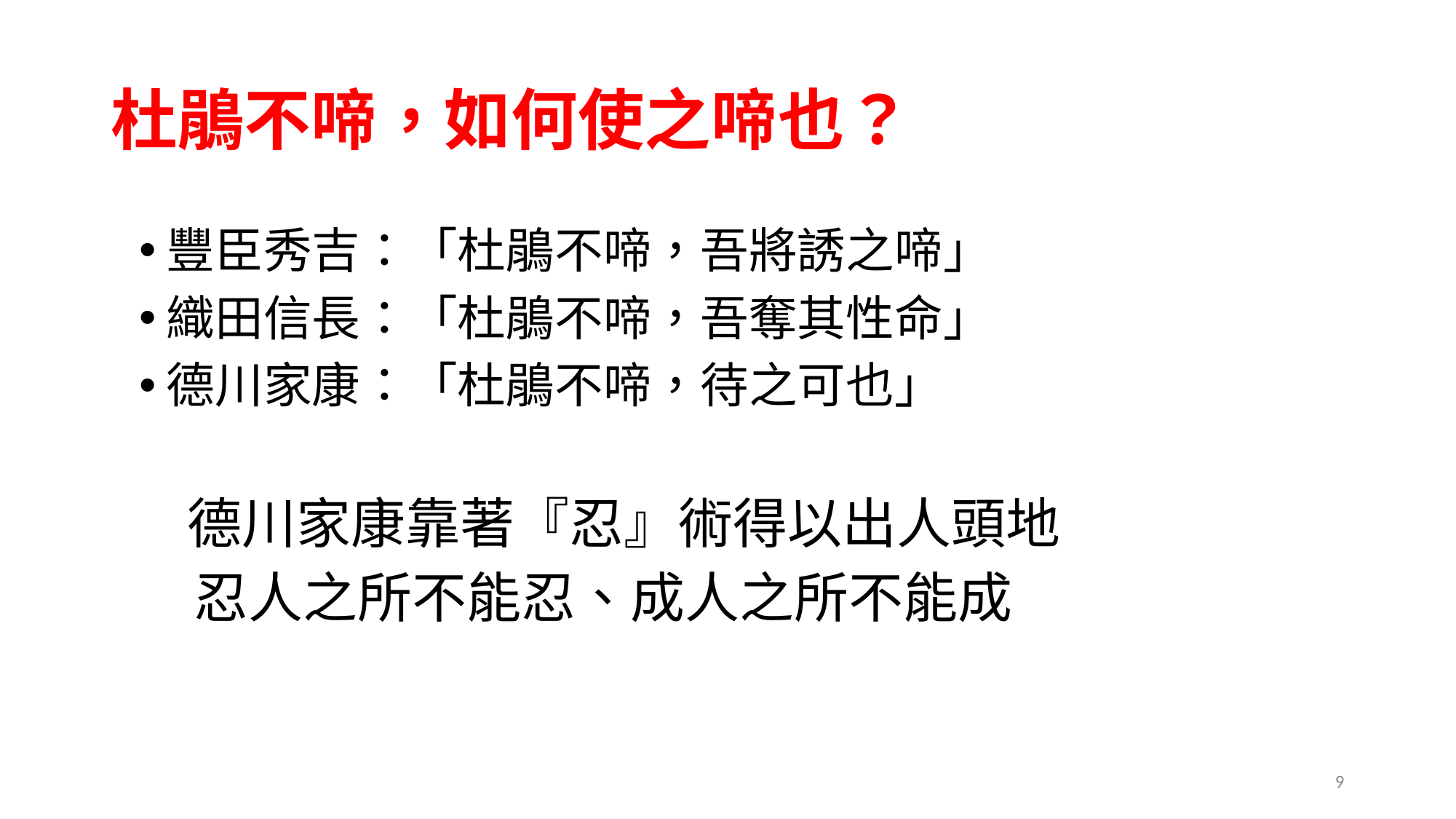

# 杜鵑不啼，如何使之啼也？
豐臣秀吉：「杜鵑不啼，吾將誘之啼」
織田信長：「杜鵑不啼，吾奪其性命」
德川家康：「杜鵑不啼，待之可也」

　德川家康靠著『忍』術得以出人頭地
　忍人之所不能忍、成人之所不能成

9